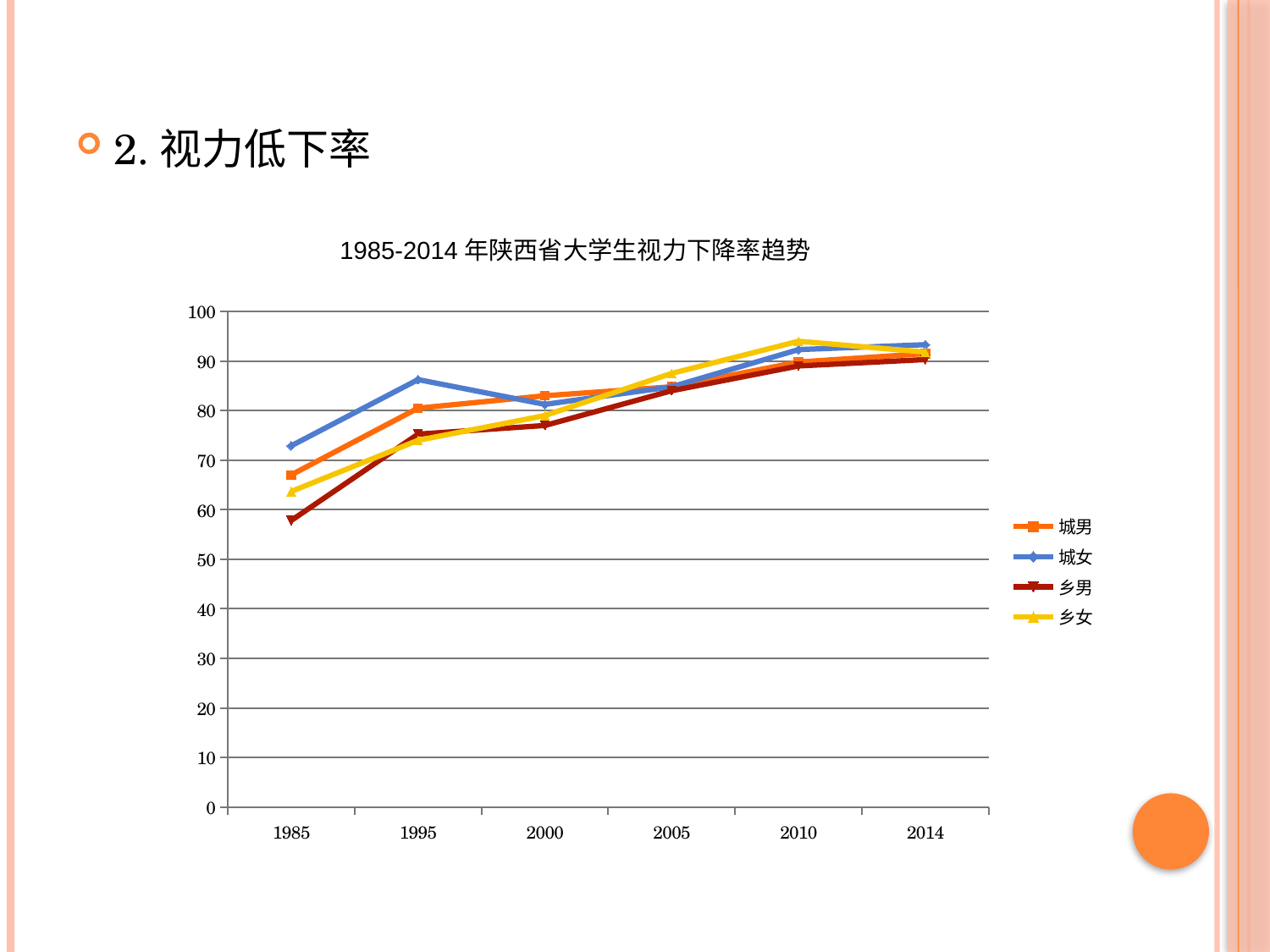

2.视力低下率
1985-2014年陕西省大学生视力下降率趋势

### Chart

| Category | 城男 | 城女 | 乡男 | 乡女 |
|---|---|---|---|---|
| 1985 | 67.02 | 72.89 | 57.82 | 63.68 |
| 1995 | 80.5 | 86.25 | 75.25 | 74.0 |
| 2000 | 83.0 | 81.25 | 77.0 | 79.0 |
| 2005 | 84.8 | 84.8 | 84.0 | 87.5 |
| 2010 | 89.8 | 92.3 | 89.0 | 94.0 |
| 2014 | 91.5 | 93.3 | 90.3 | 91.8 |